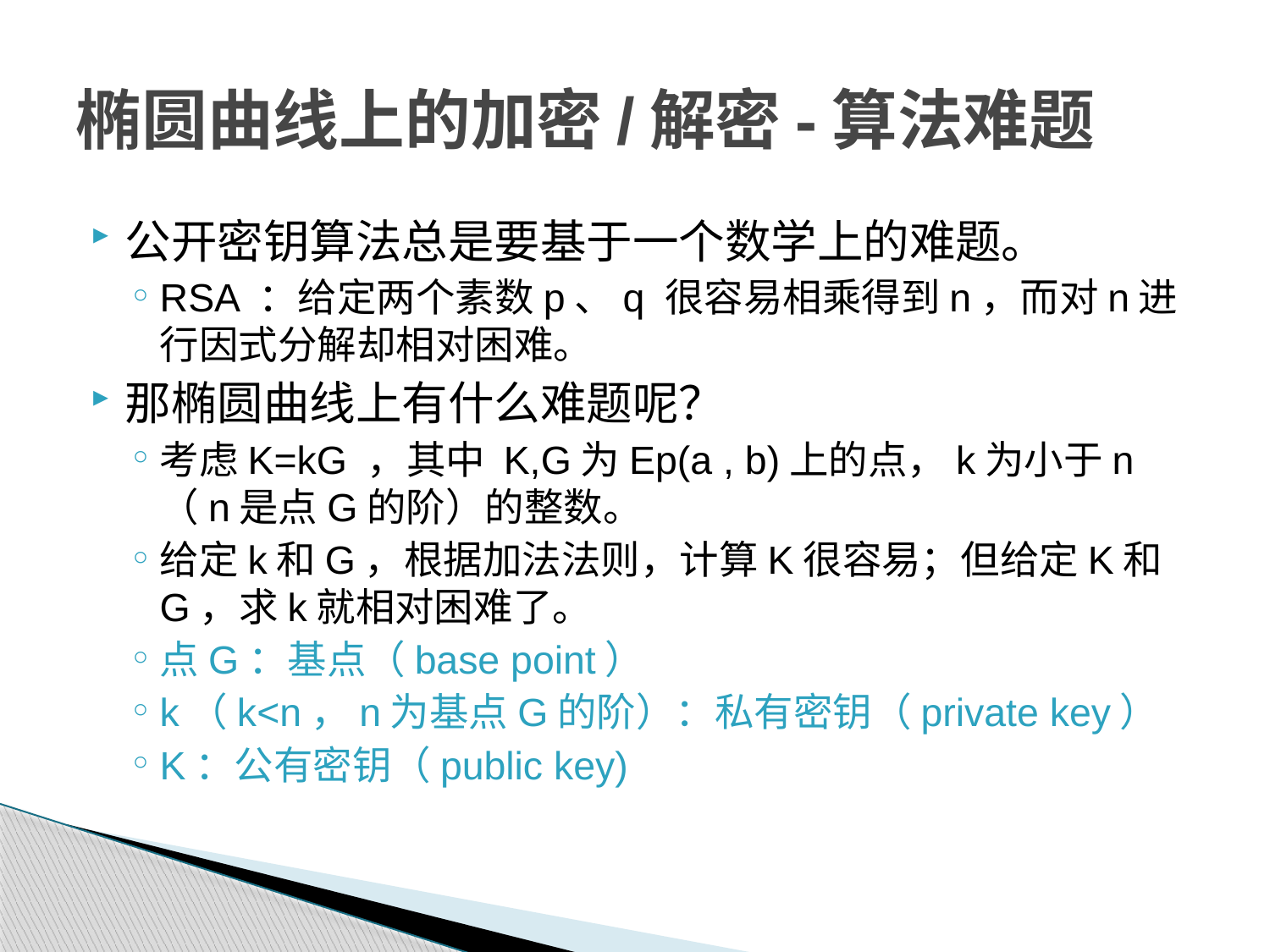

# 椭圆曲线上的加密/解密-算法难题
公开密钥算法总是要基于一个数学上的难题。
RSA ：给定两个素数p、q 很容易相乘得到n，而对n进行因式分解却相对困难。
那椭圆曲线上有什么难题呢？
考虑K=kG ，其中 K,G为Ep(a , b)上的点，k为小于n（n是点G的阶）的整数。
给定k和G，根据加法法则，计算K很容易；但给定K和G，求k就相对困难了。
点G：基点（base point）
k（k<n，n为基点G的阶）：私有密钥（private key）
K：公有密钥（public key)